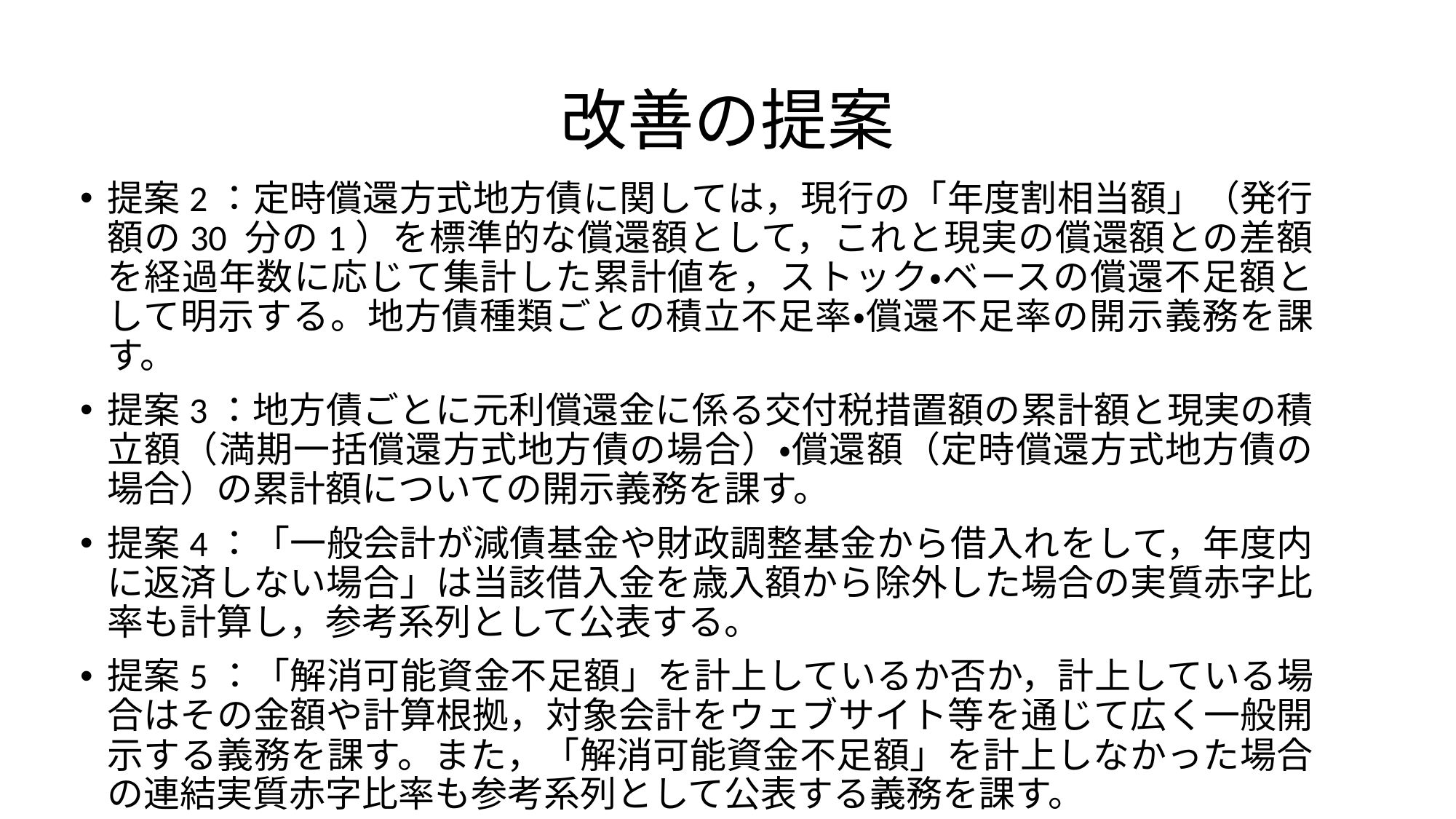

# 改善の提案
提案2：定時償還方式地方債に関しては，現行の「年度割相当額」（発行額の30 分の1）を標準的な償還額として，これと現実の償還額との差額を経過年数に応じて集計した累計値を，ストック・ベースの償還不足額として明示する。地方債種類ごとの積立不足率・償還不足率の開示義務を課す。
提案3：地方債ごとに元利償還金に係る交付税措置額の累計額と現実の積立額（満期一括償還方式地方債の場合）・償還額（定時償還方式地方債の場合）の累計額についての開示義務を課す。
提案4：「一般会計が減債基金や財政調整基金から借入れをして，年度内に返済しない場合」は当該借入金を歳入額から除外した場合の実質赤字比率も計算し，参考系列として公表する。
提案5：「解消可能資金不足額」を計上しているか否か，計上している場合はその金額や計算根拠，対象会計をウェブサイト等を通じて広く一般開示する義務を課す。また，「解消可能資金不足額」を計上しなかった場合の連結実質赤字比率も参考系列として公表する義務を課す。